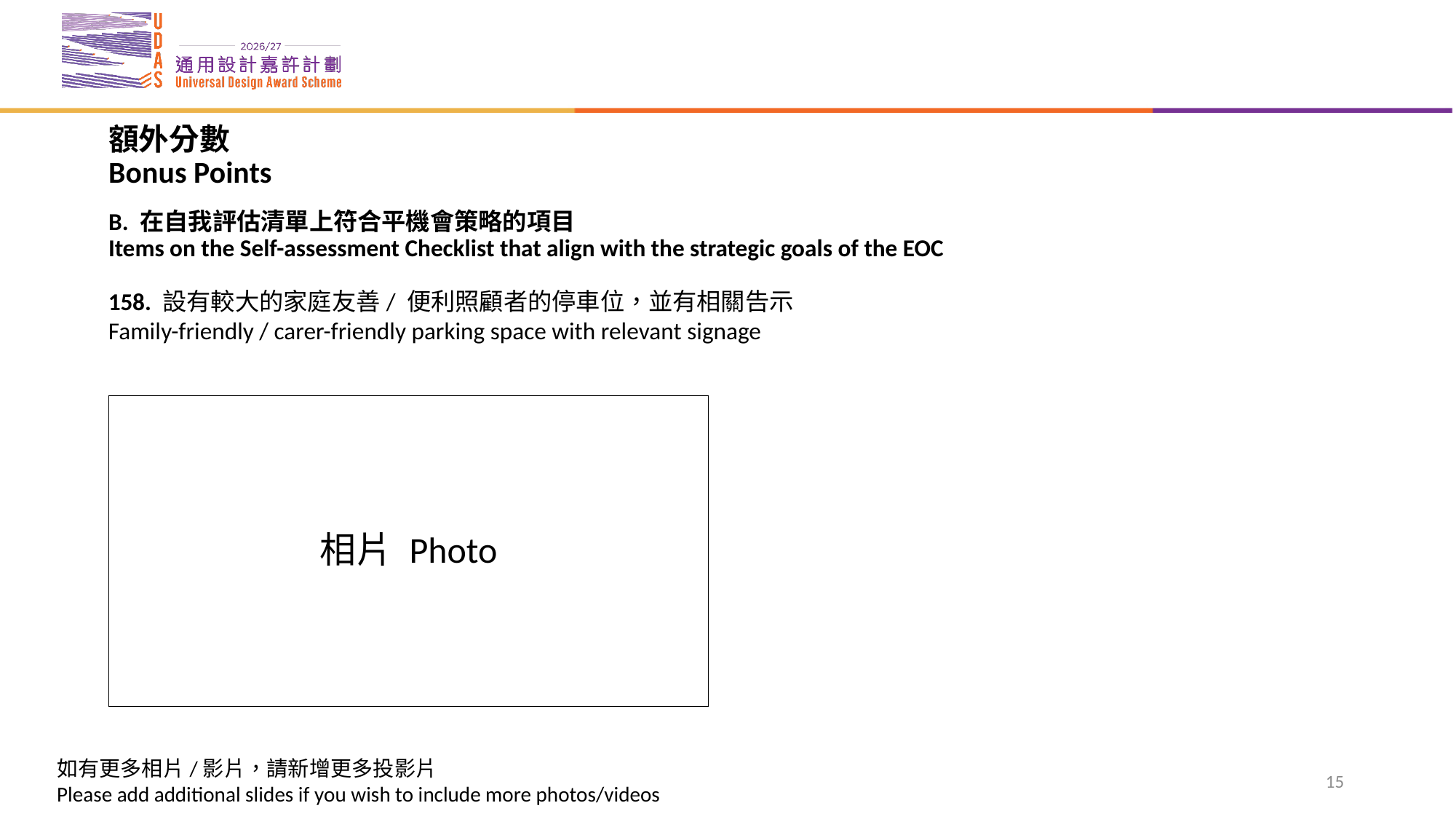

# 額外分數 Bonus Points B. 在自我評估清單上符合平機會策略的項目 Items on the Self-assessment Checklist that align with the strategic goals of the EOC
158. 設有較大的家庭友善/ 便利照顧者的停車位，並有相關告示
Family-friendly / carer-friendly parking space with relevant signage
相片 Photo
15